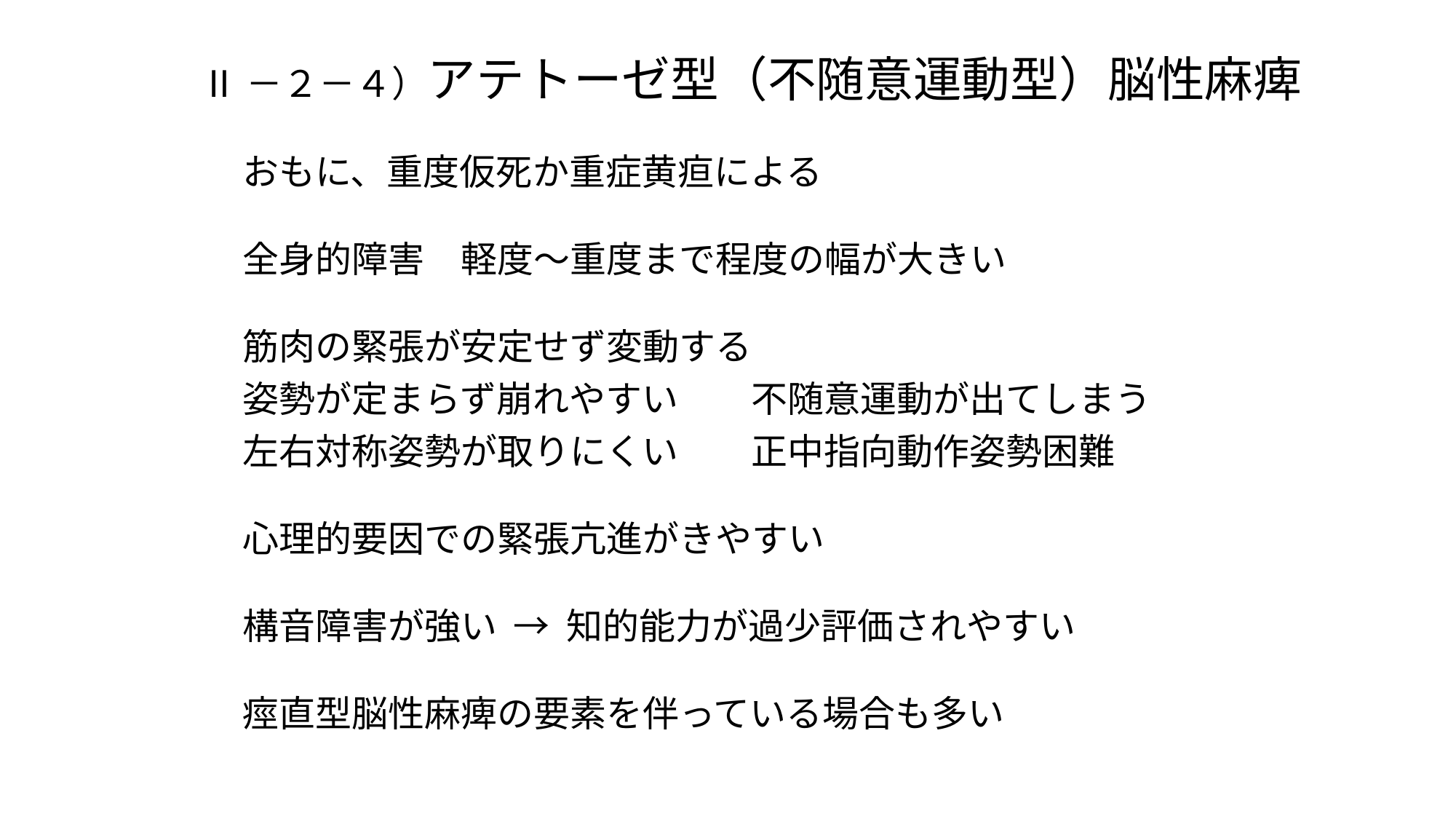

Ⅱ－２－４）アテトーゼ型（不随意運動型）脳性麻痺
おもに、重度仮死か重症黄疸による

全身的障害　軽度〜重度まで程度の幅が大きい

筋肉の緊張が安定せず変動する
姿勢が定まらず崩れやすい　　不随意運動が出てしまう
左右対称姿勢が取りにくい　　正中指向動作姿勢困難

心理的要因での緊張亢進がきやすい

構音障害が強い  →  知的能力が過少評価されやすい

痙直型脳性麻痺の要素を伴っている場合も多い